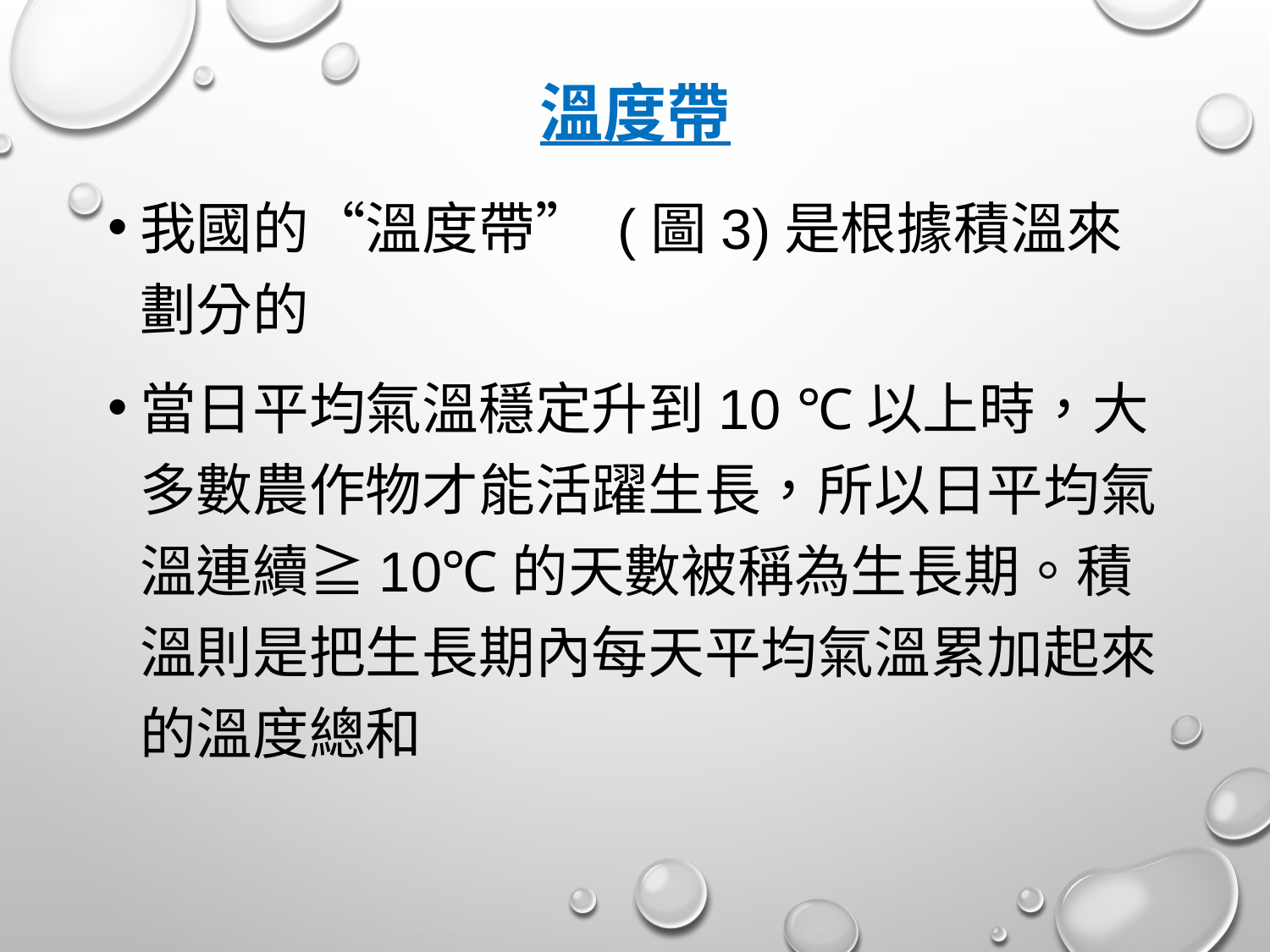

# 溫度帶
我國的“溫度帶” (圖3)是根據積溫來劃分的
當日平均氣溫穩定升到10 ℃以上時，大多數農作物才能活躍生長，所以日平均氣溫連續≧10℃的天數被稱為生長期。積溫則是把生長期內每天平均氣溫累加起來的溫度總和